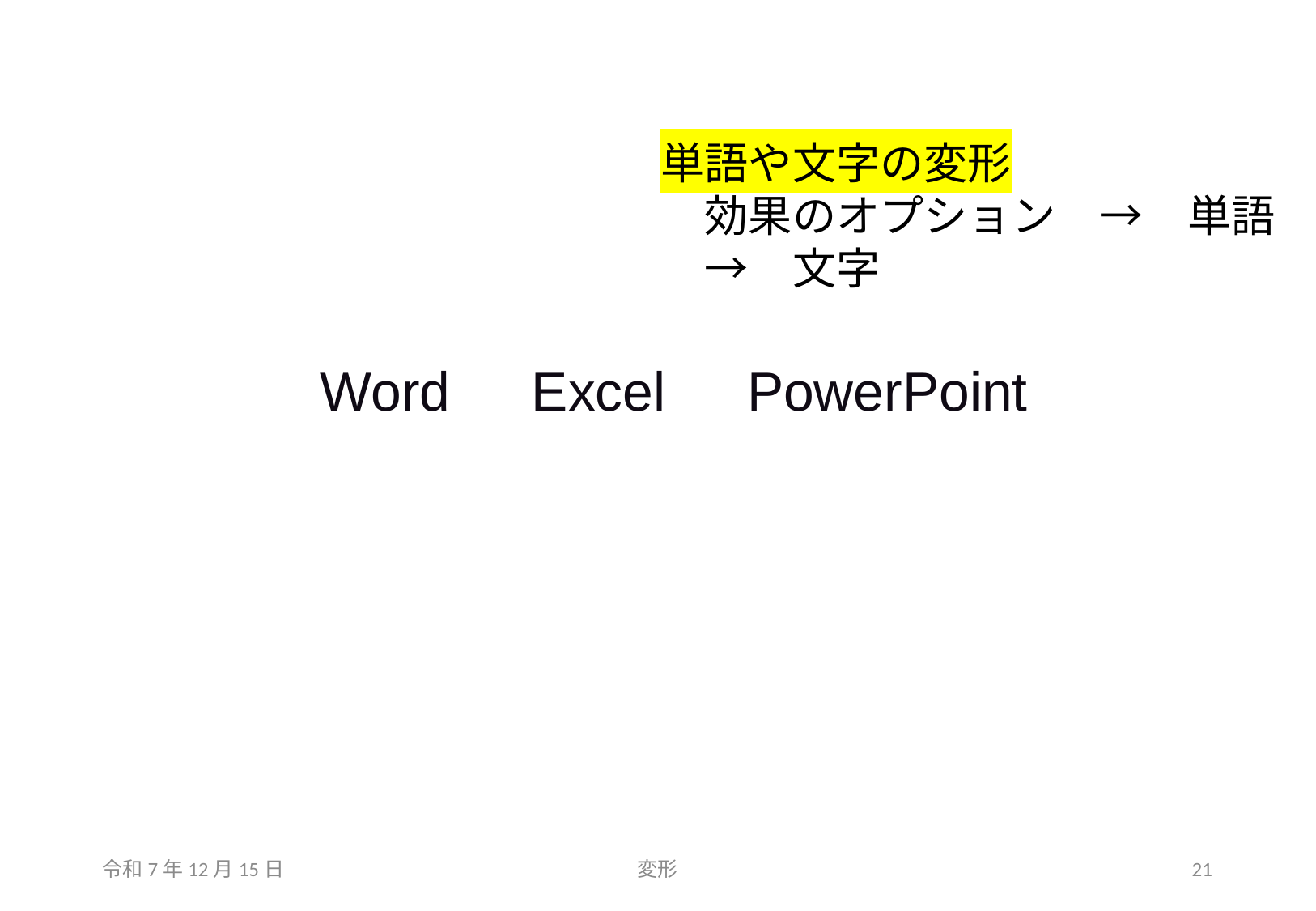

単語や文字の変形
　効果のオプション　→　単語
　→　文字
Word　Excel　PowerPoint
令和7年12月15日
変形
21